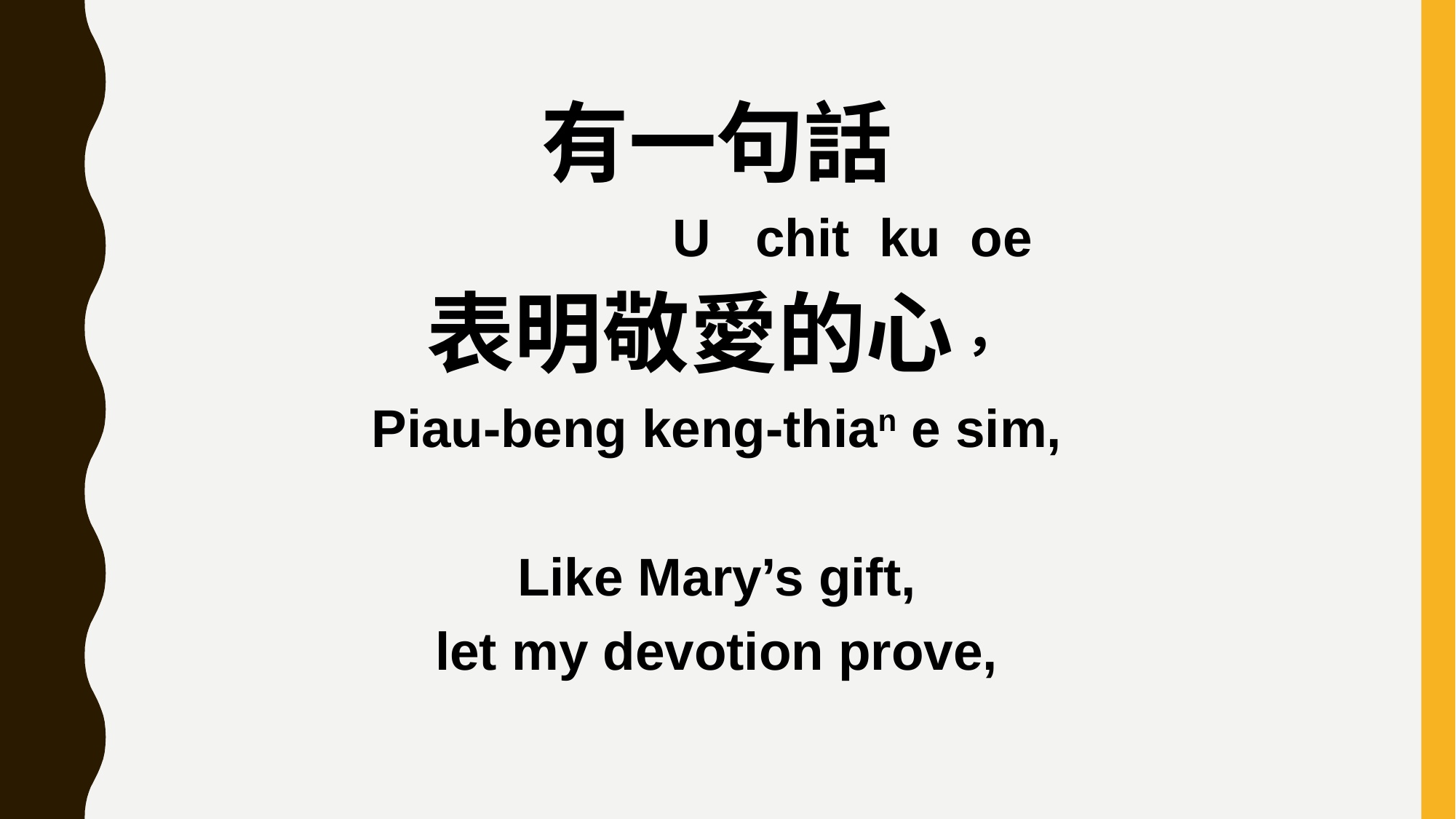

有一句話
                                        U   chit  ku  oe
表明敬愛的心，
Piau-beng keng-thian e sim,

Like Mary’s gift,
let my devotion prove,